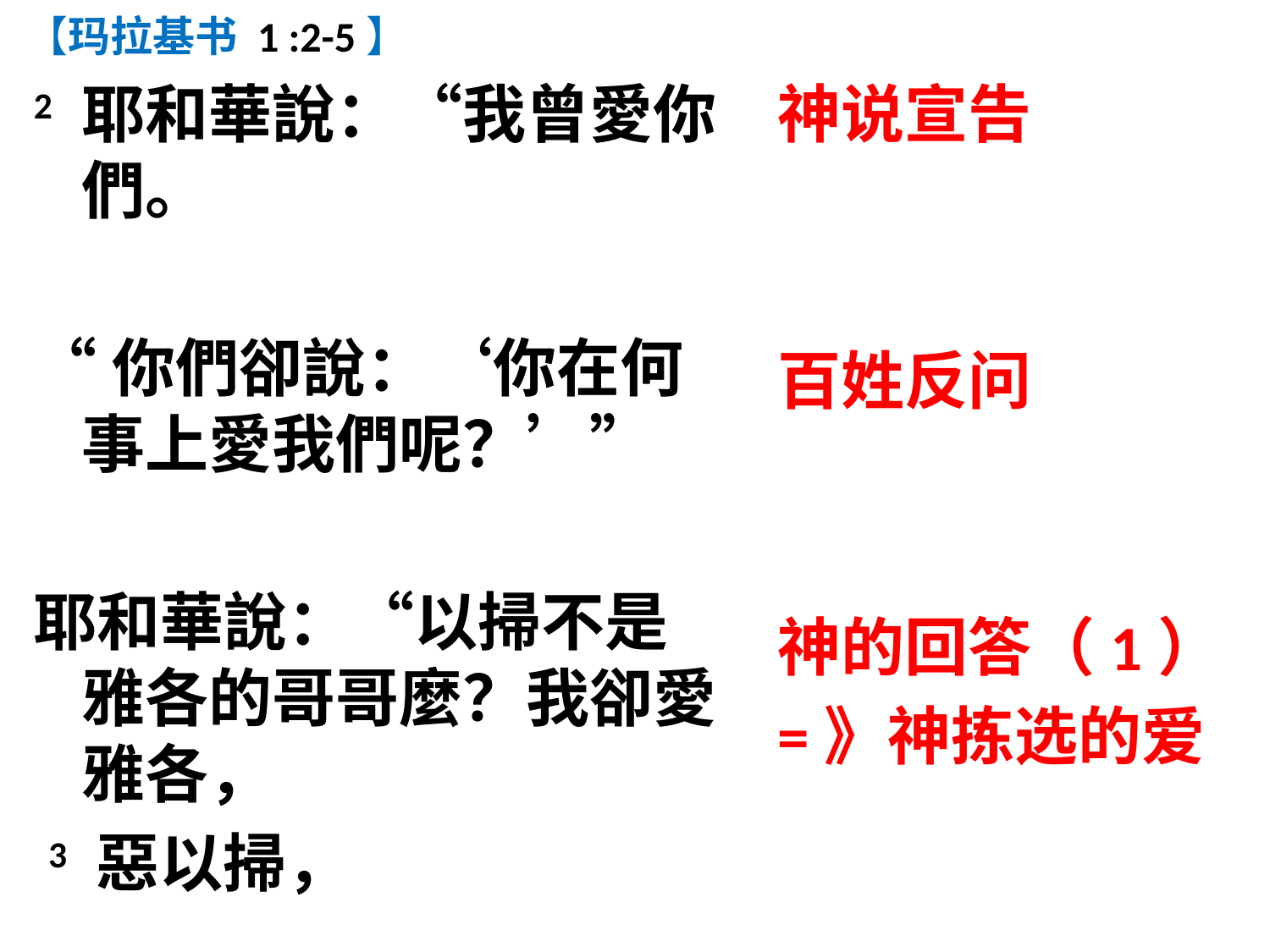

【玛拉基书 1 :2-5】
2 耶和華說：“我曾愛你們。

“你們卻說：‘你在何事上愛我們呢？’”

耶和華說：“以掃不是雅各的哥哥麼？我卻愛雅各，
 3 惡以掃，
神说宣告

百姓反问

神的回答（1）
=》神拣选的爱